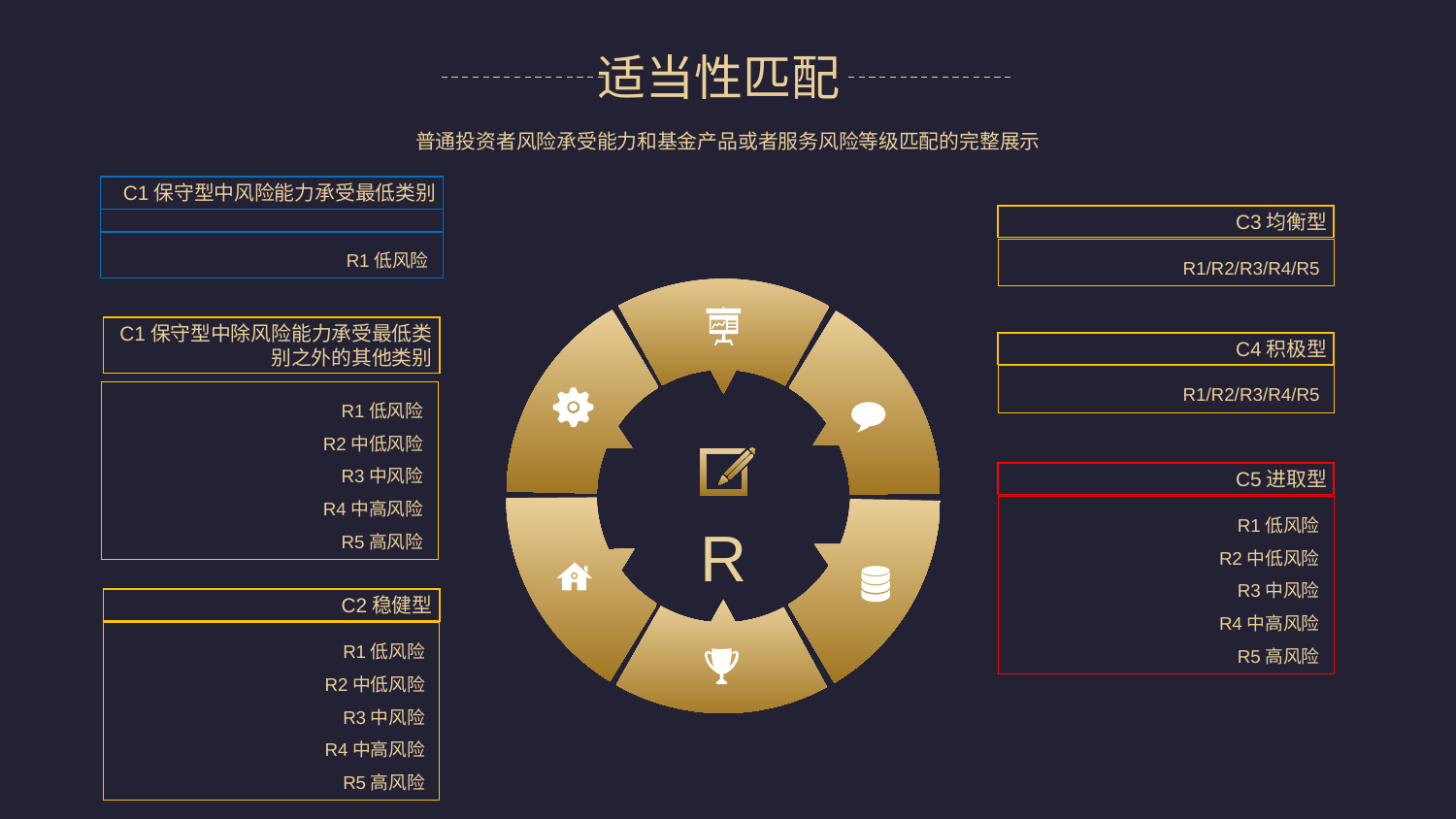

适当性匹配
普通投资者风险承受能力和基金产品或者服务风险等级匹配的完整展示
C1保守型中风险能力承受最低类别

R1低风险
C3均衡型
R1/R2/R3/R4/R5

C1保守型中除风险能力承受最低类别之外的其他类别
R1低风险
R2中低风险
R3中风险
R4中高风险
R5高风险
C4积极型
R1/R2/R3/R4/R5

R
C5进取型
R1低风险
R2中低风险
R3中风险
R4中高风险
R5高风险

C2稳健型
R1低风险
R2中低风险
R3中风险
R4中高风险
R5高风险